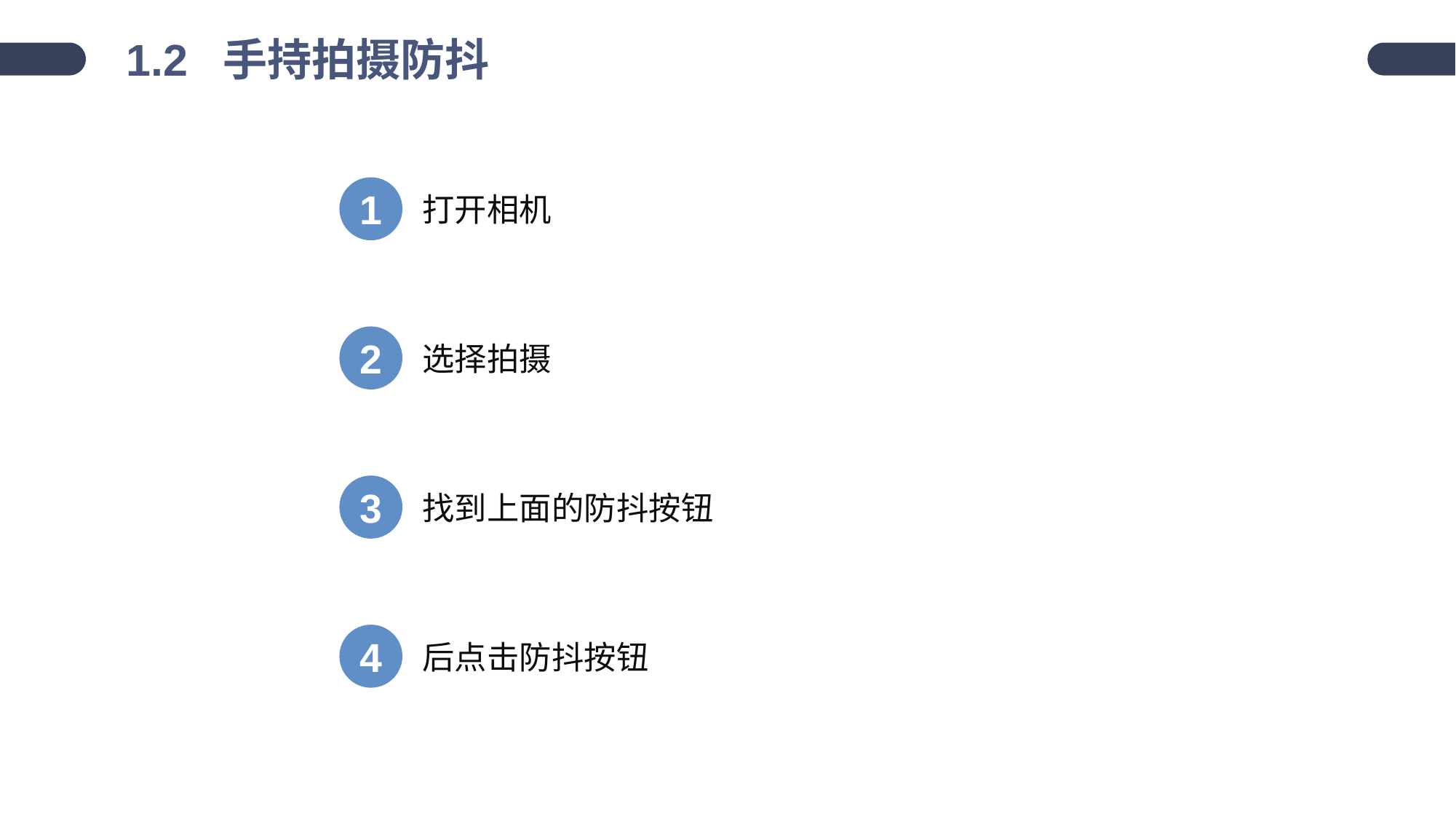

1.2  手持拍摄防抖

1
打开相机
2
选择拍摄
3
找到上面的防抖按钮
4
后点击防抖按钮